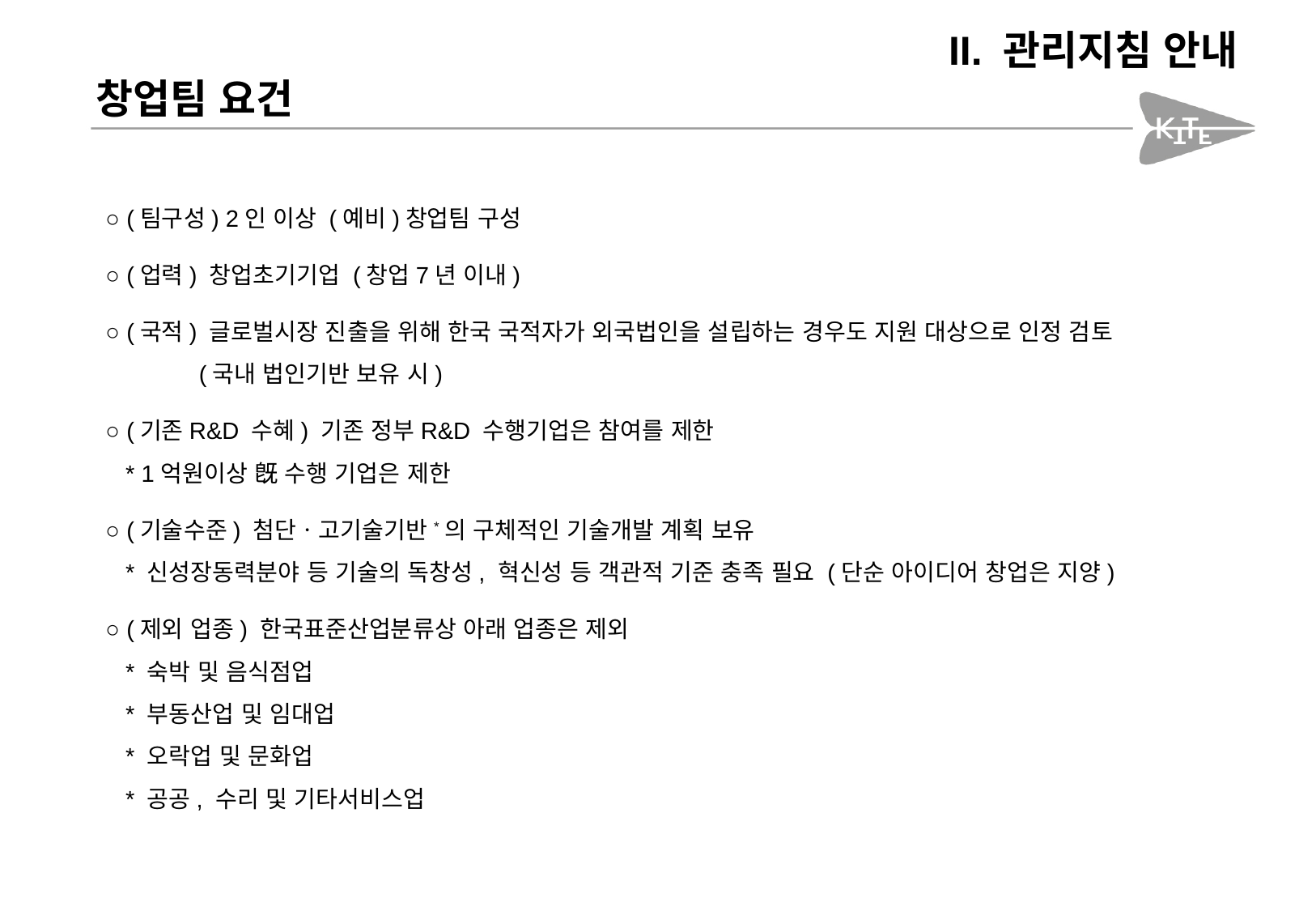

II. 관리지침 안내
창업팀 요건
○ (팀구성) 2인 이상 (예비)창업팀 구성
○ (업력) 창업초기기업 (창업7년 이내)
○ (국적) 글로벌시장 진출을 위해 한국 국적자가 외국법인을 설립하는 경우도 지원 대상으로 인정 검토
              (국내 법인기반 보유 시)
○ (기존R&D 수혜) 기존 정부R&D 수행기업은 참여를 제한
   * 1억원이상 旣 수행 기업은 제한
○ (기술수준) 첨단ㆍ고기술기반*의 구체적인 기술개발 계획 보유
   * 신성장동력분야 등 기술의 독창성, 혁신성 등 객관적 기준 충족 필요 (단순 아이디어 창업은 지양)
○ (제외 업종) 한국표준산업분류상 아래 업종은 제외
   * 숙박 및 음식점업
   * 부동산업 및 임대업
   * 오락업 및 문화업
   * 공공, 수리 및 기타서비스업